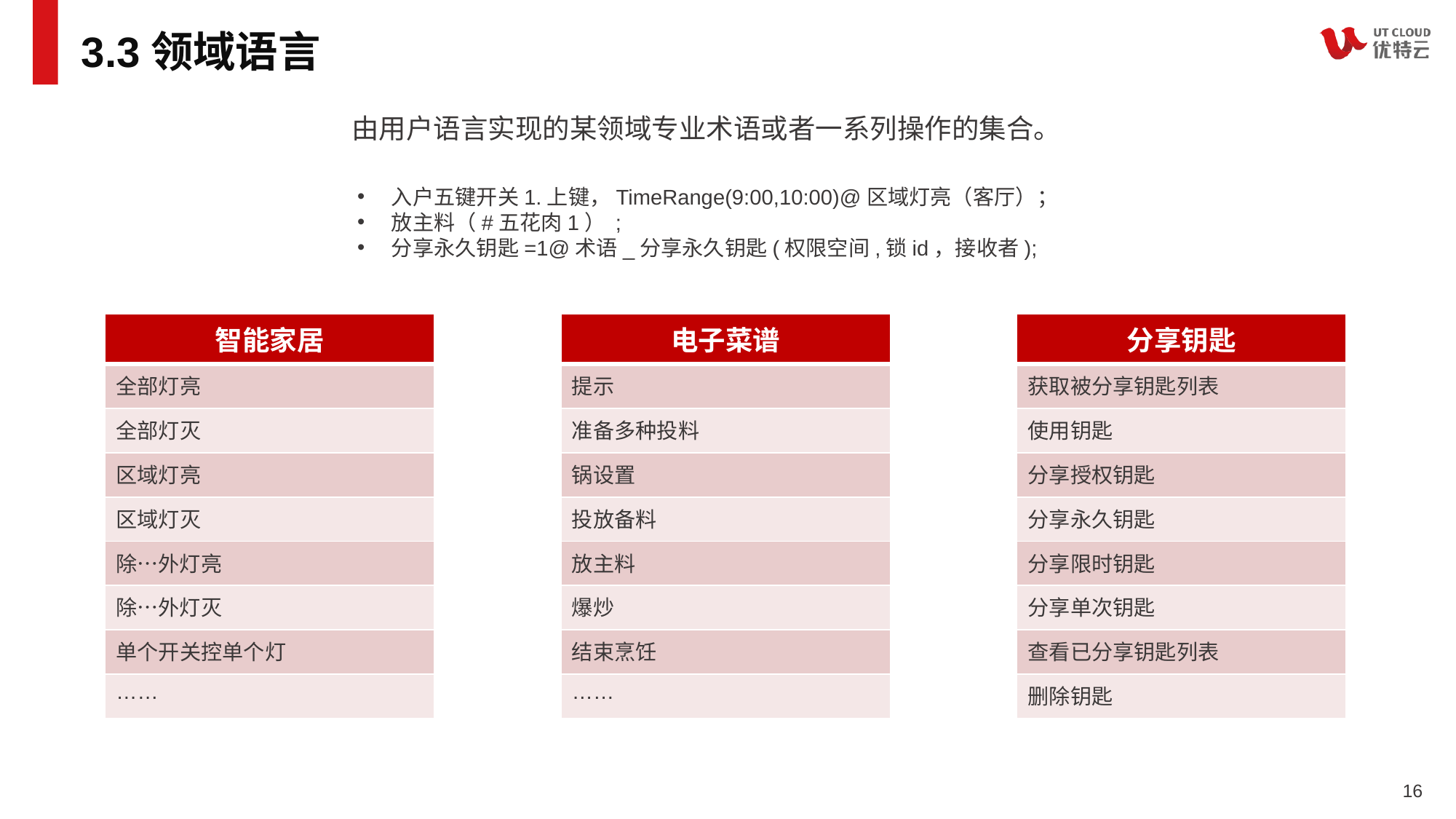

# 3.3领域语言
由用户语言实现的某领域专业术语或者一系列操作的集合。
入户五键开关1.上键，TimeRange(9:00,10:00)@区域灯亮（客厅）；
放主料（#五花肉1） ;
分享永久钥匙=1@术语_分享永久钥匙(权限空间,锁id，接收者);
| 智能家居 |
| --- |
| 全部灯亮 |
| 全部灯灭 |
| 区域灯亮 |
| 区域灯灭 |
| 除…外灯亮 |
| 除…外灯灭 |
| 单个开关控单个灯 |
| …… |
| 电子菜谱 |
| --- |
| 提示 |
| 准备多种投料 |
| 锅设置 |
| 投放备料 |
| 放主料 |
| 爆炒 |
| 结束烹饪 |
| …… |
| 分享钥匙 |
| --- |
| 获取被分享钥匙列表 |
| 使用钥匙 |
| 分享授权钥匙 |
| 分享永久钥匙 |
| 分享限时钥匙 |
| 分享单次钥匙 |
| 查看已分享钥匙列表 |
| 删除钥匙 |
16